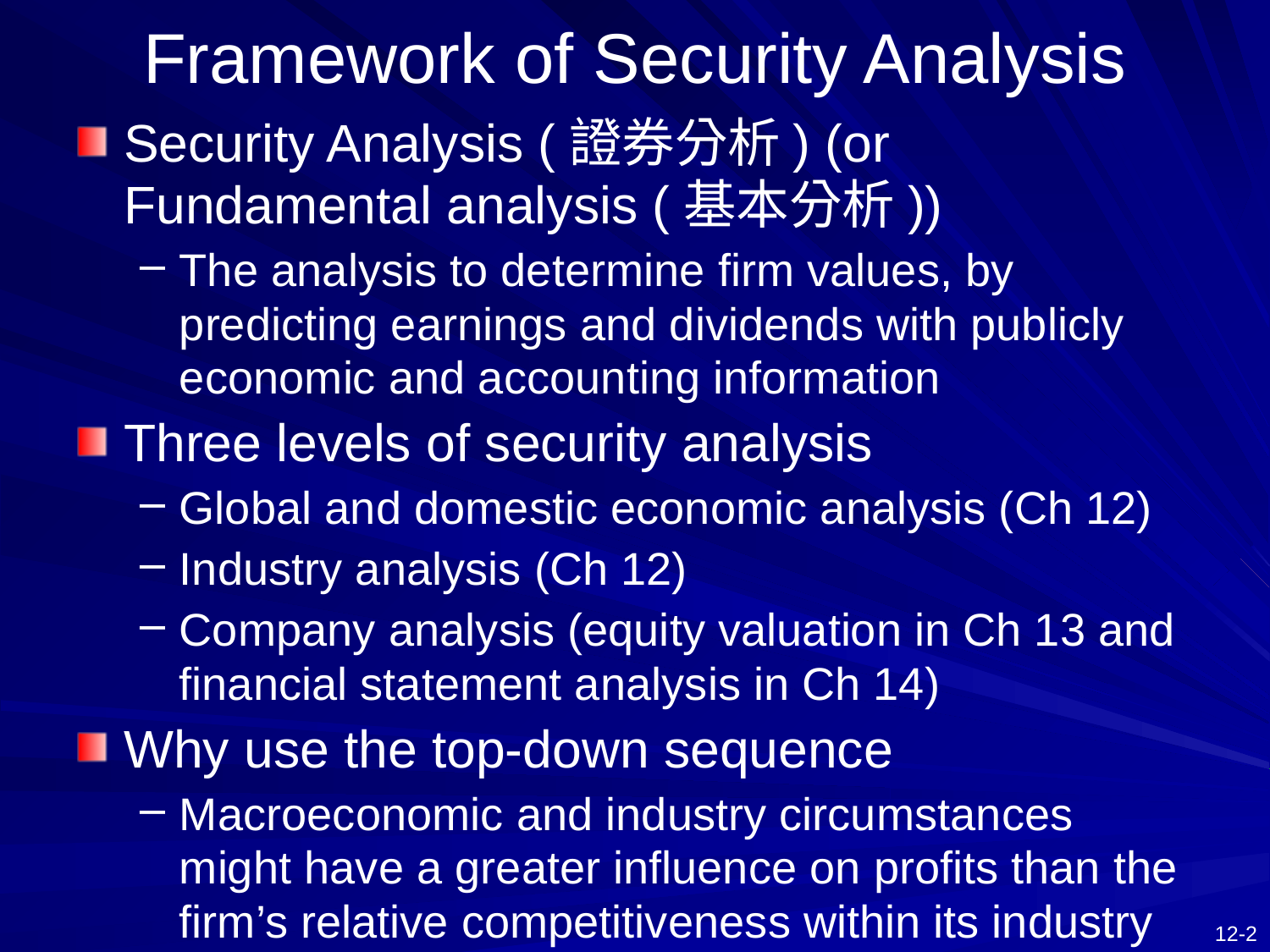

# Framework of Security Analysis
Security Analysis (證券分析) (or Fundamental analysis (基本分析))
The analysis to determine firm values, by predicting earnings and dividends with publicly economic and accounting information
Three levels of security analysis
Global and domestic economic analysis (Ch 12)
Industry analysis (Ch 12)
Company analysis (equity valuation in Ch 13 and financial statement analysis in Ch 14)
Why use the top-down sequence
Macroeconomic and industry circumstances might have a greater influence on profits than the firm’s relative competitiveness within its industry